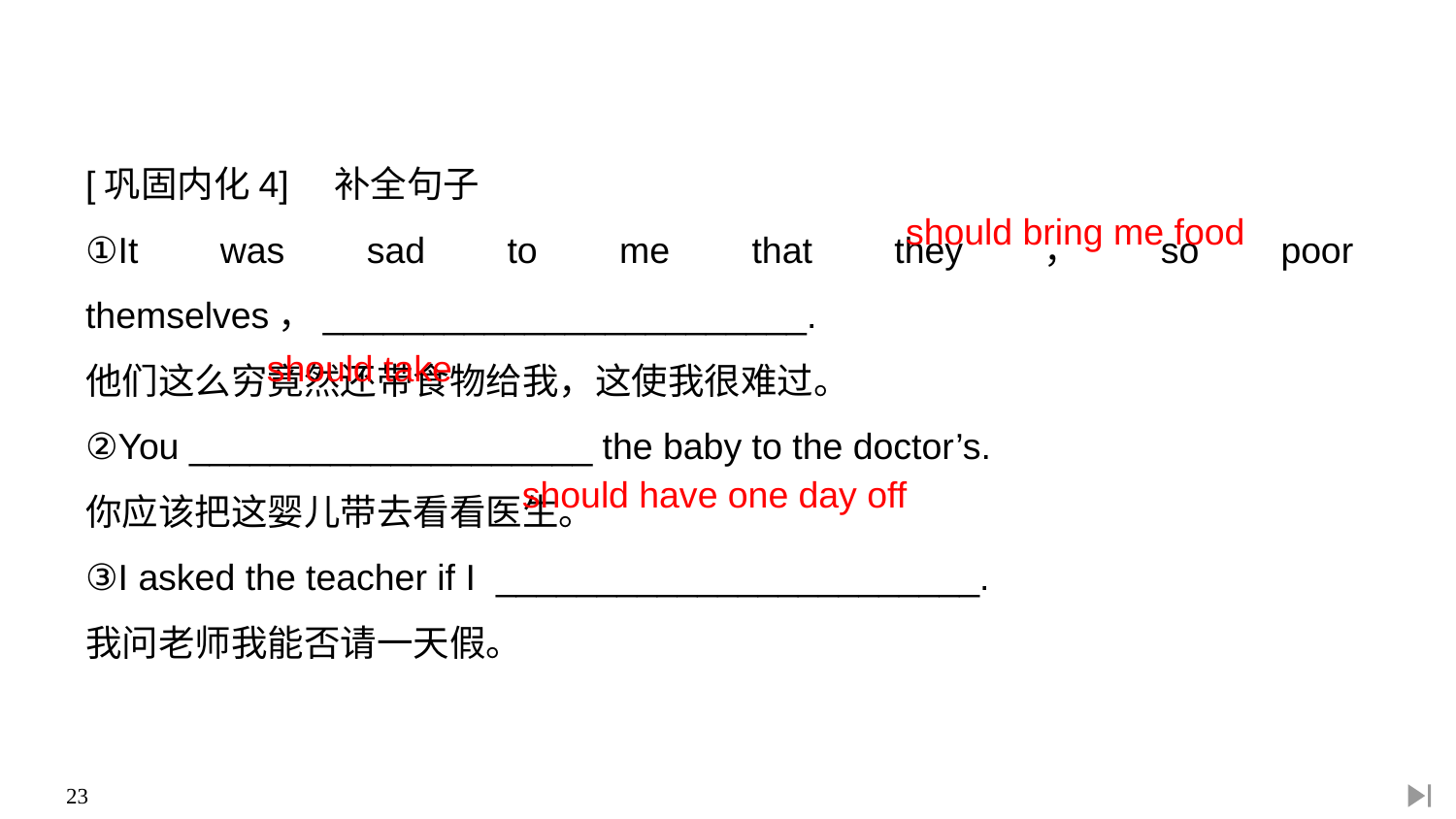

[巩固内化4]　补全句子
①It was sad to me that they，so poor themselves，________________________.
他们这么穷竟然还带食物给我，这使我很难过。
②You ____________________ the baby to the doctor’s.
你应该把这婴儿带去看看医生。
③I asked the teacher if I  ________________________.
我问老师我能否请一天假。
should bring me food
should take
should have one day off